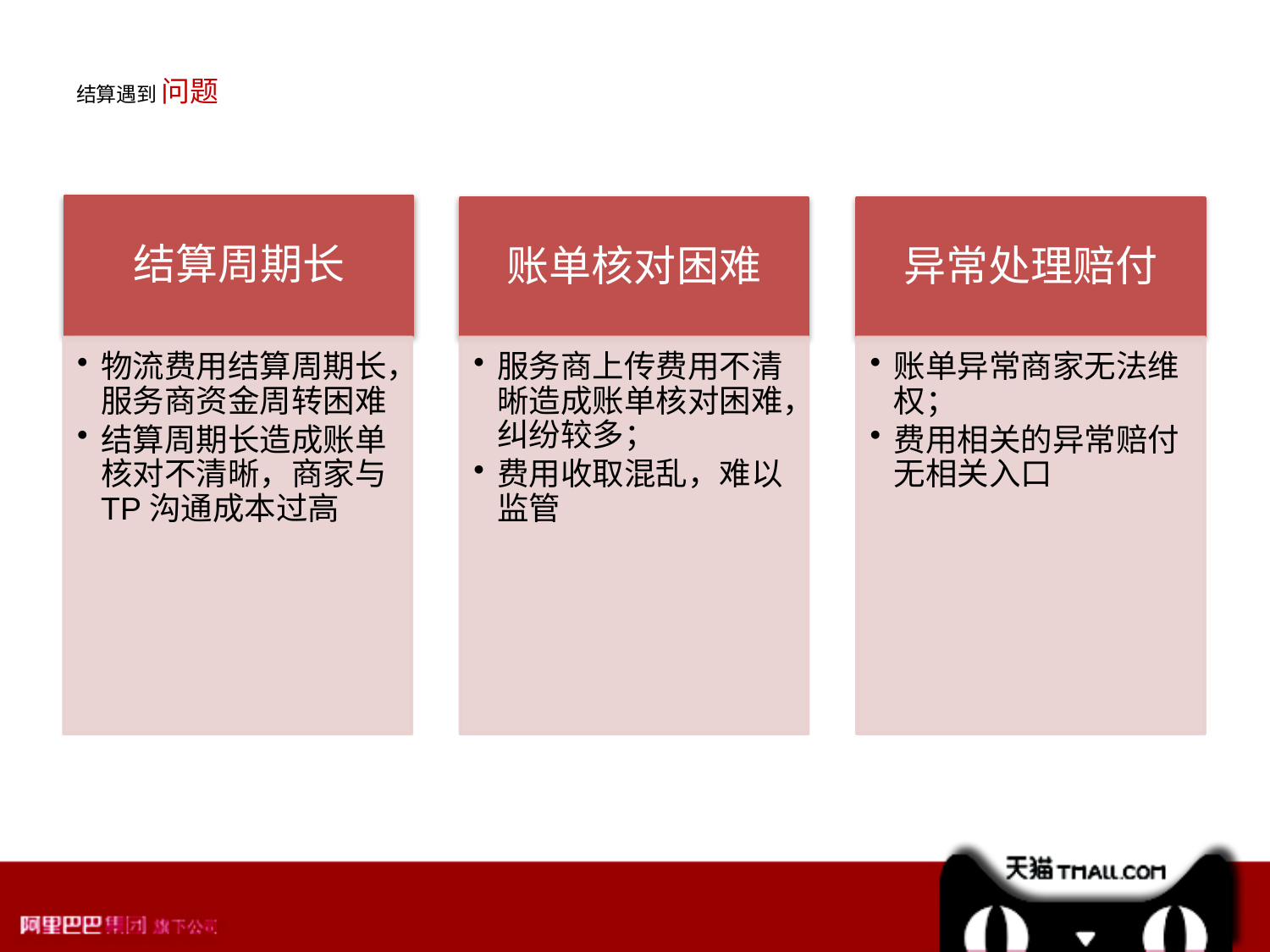

# 结算遇到 问题
结算周期长
物流费用结算周期长，服务商资金周转困难
结算周期长造成账单核对不清晰，商家与TP沟通成本过高
账单核对困难
服务商上传费用不清晰造成账单核对困难，纠纷较多；
费用收取混乱，难以监管
异常处理赔付
账单异常商家无法维权；
费用相关的异常赔付无相关入口